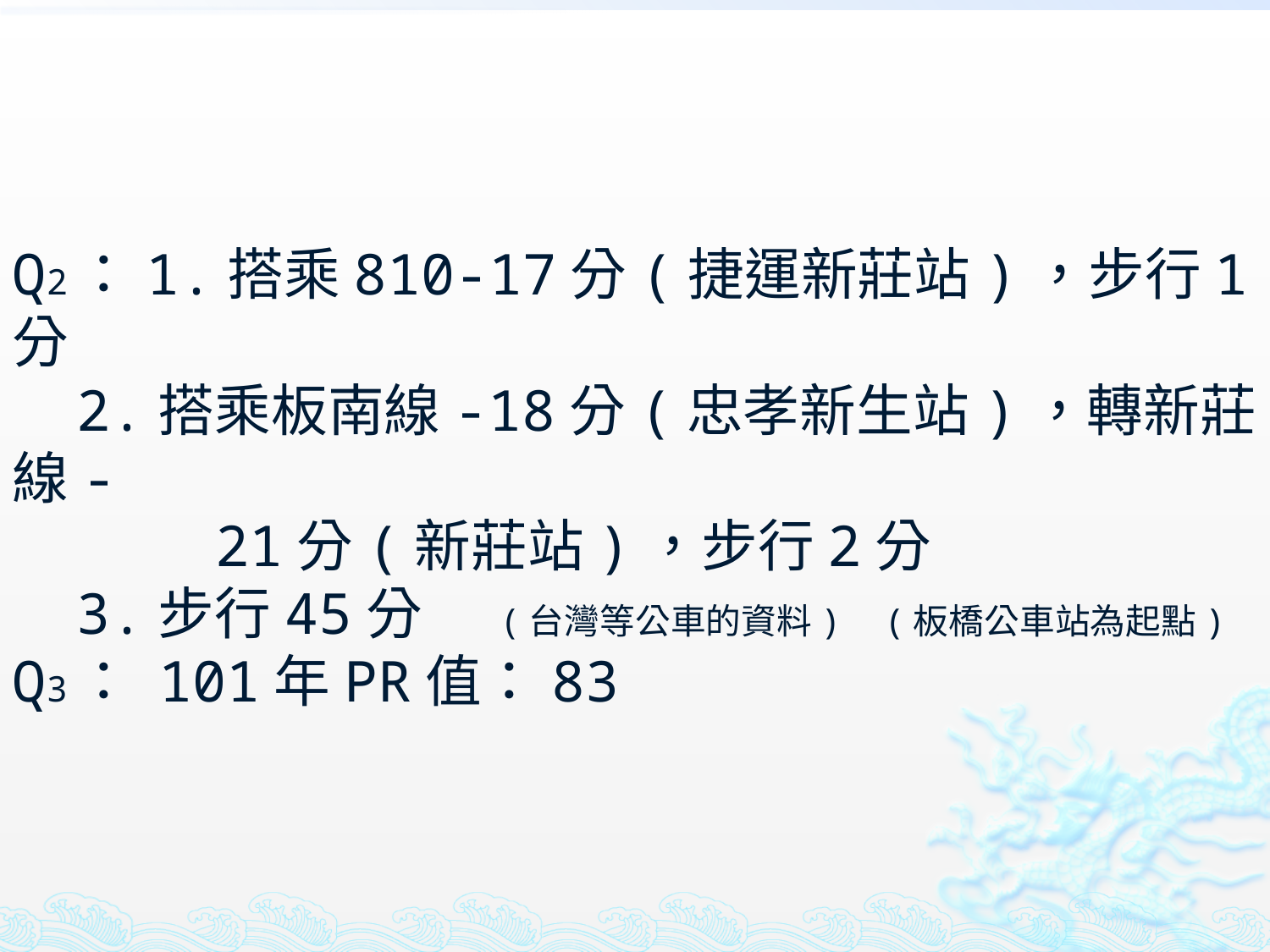

# Q2：1.搭乘810-17分(捷運新莊站)，步行1分 2.搭乘板南線-18分(忠孝新生站)，轉新莊線- 21分(新莊站)，步行2分 3.步行45分     (台灣等公車的資料)  (板橋公車站為起點) Q3： 101年PR值：83